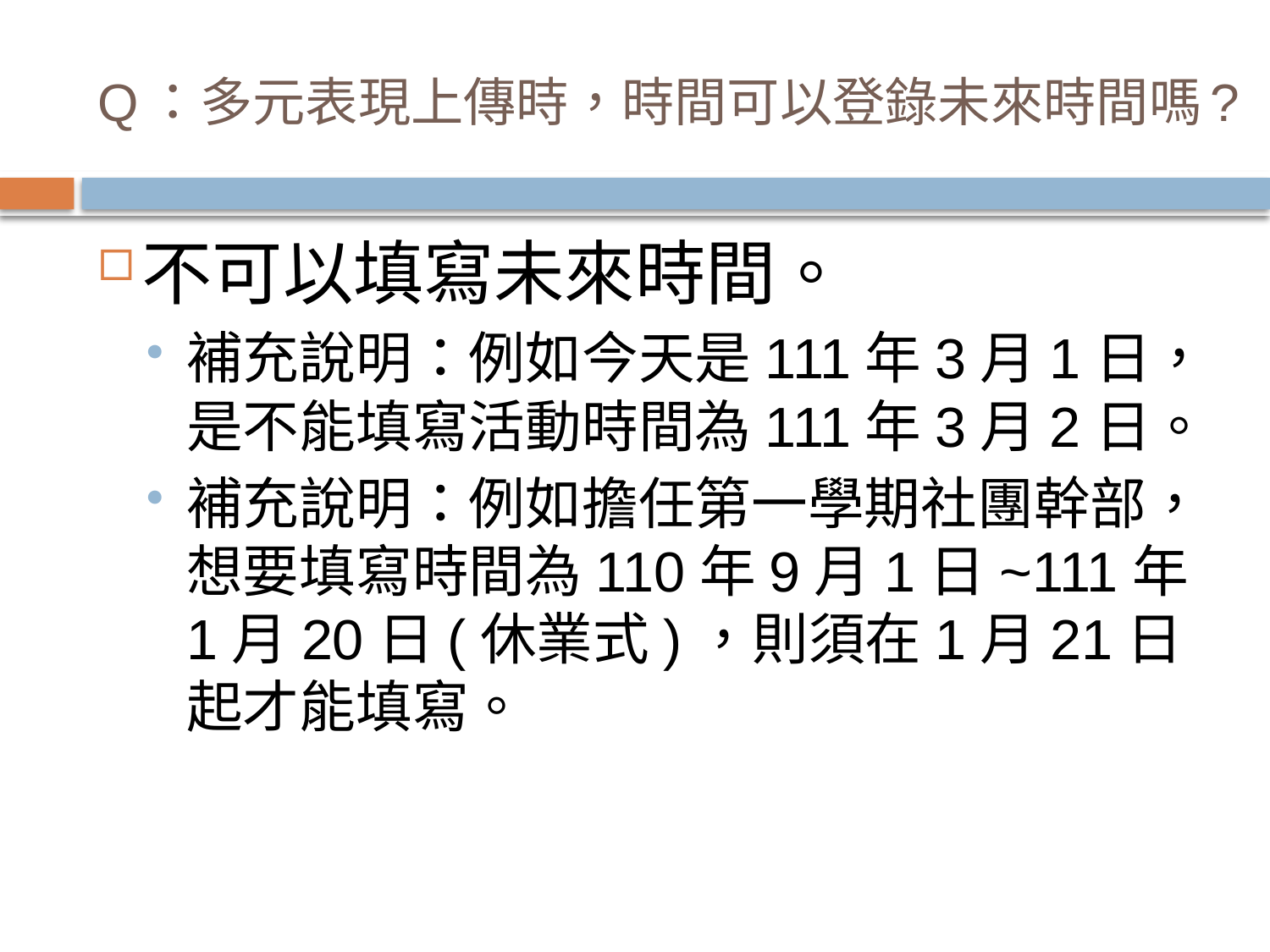

# Q：多元表現上傳時，時間可以登錄未來時間嗎?
不可以填寫未來時間。
補充說明：例如今天是111年3月1日，是不能填寫活動時間為111年3月2日。
補充說明：例如擔任第一學期社團幹部，想要填寫時間為110年9月1日~111年1月20日(休業式)，則須在1月21日起才能填寫。